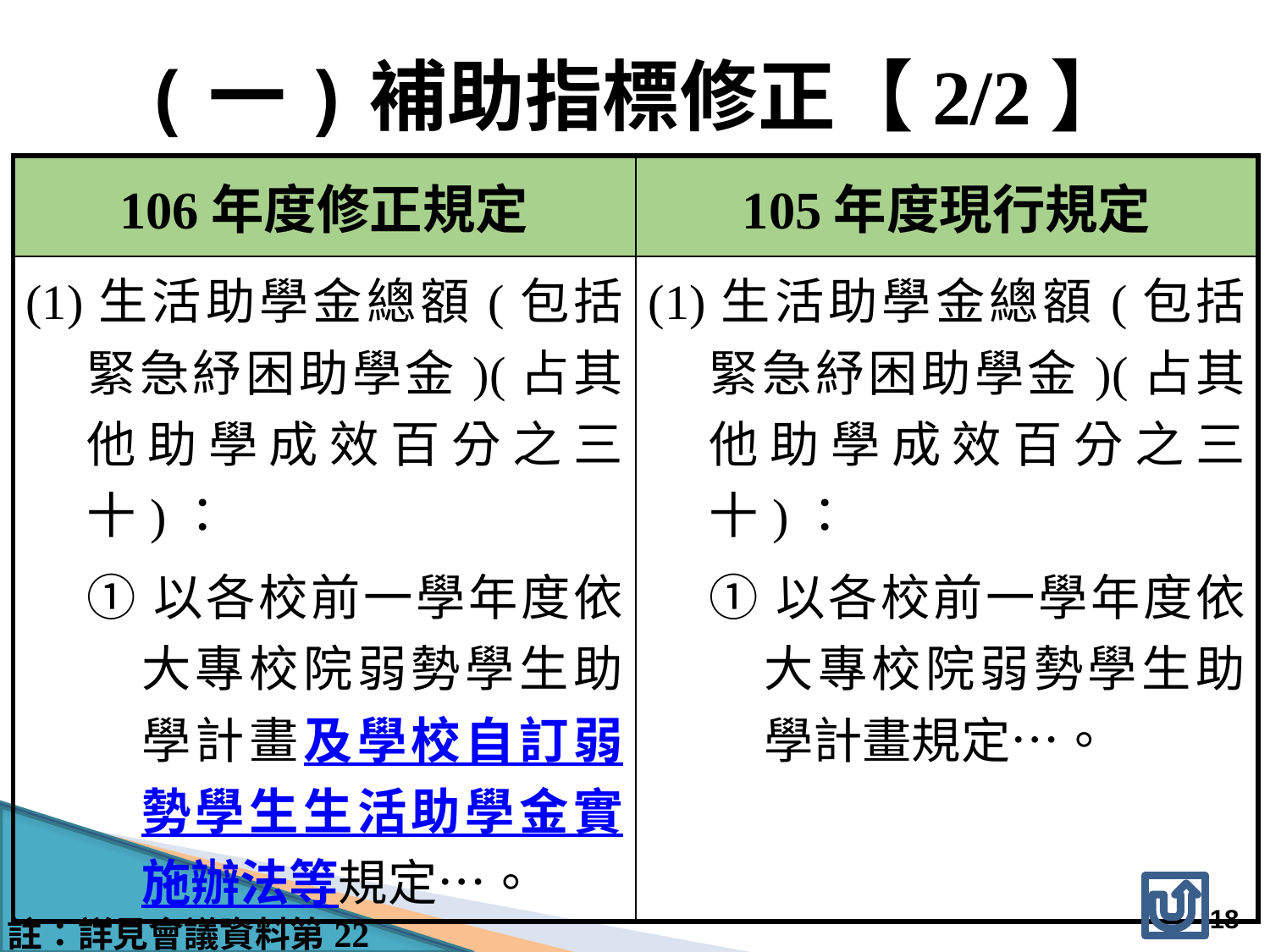

(一)補助指標修正【2/2】
| 106年度修正規定 | 105年度現行規定 |
| --- | --- |
| (1)生活助學金總額(包括緊急紓困助學金)(占其他助學成效百分之三十)： ①以各校前一學年度依大專校院弱勢學生助學計畫及學校自訂弱勢學生生活助學金實施辦法等規定…。 | (1)生活助學金總額(包括緊急紓困助學金)(占其他助學成效百分之三十)： ①以各校前一學年度依大專校院弱勢學生助學計畫規定…。 |

18
註：詳見會議資料第22頁